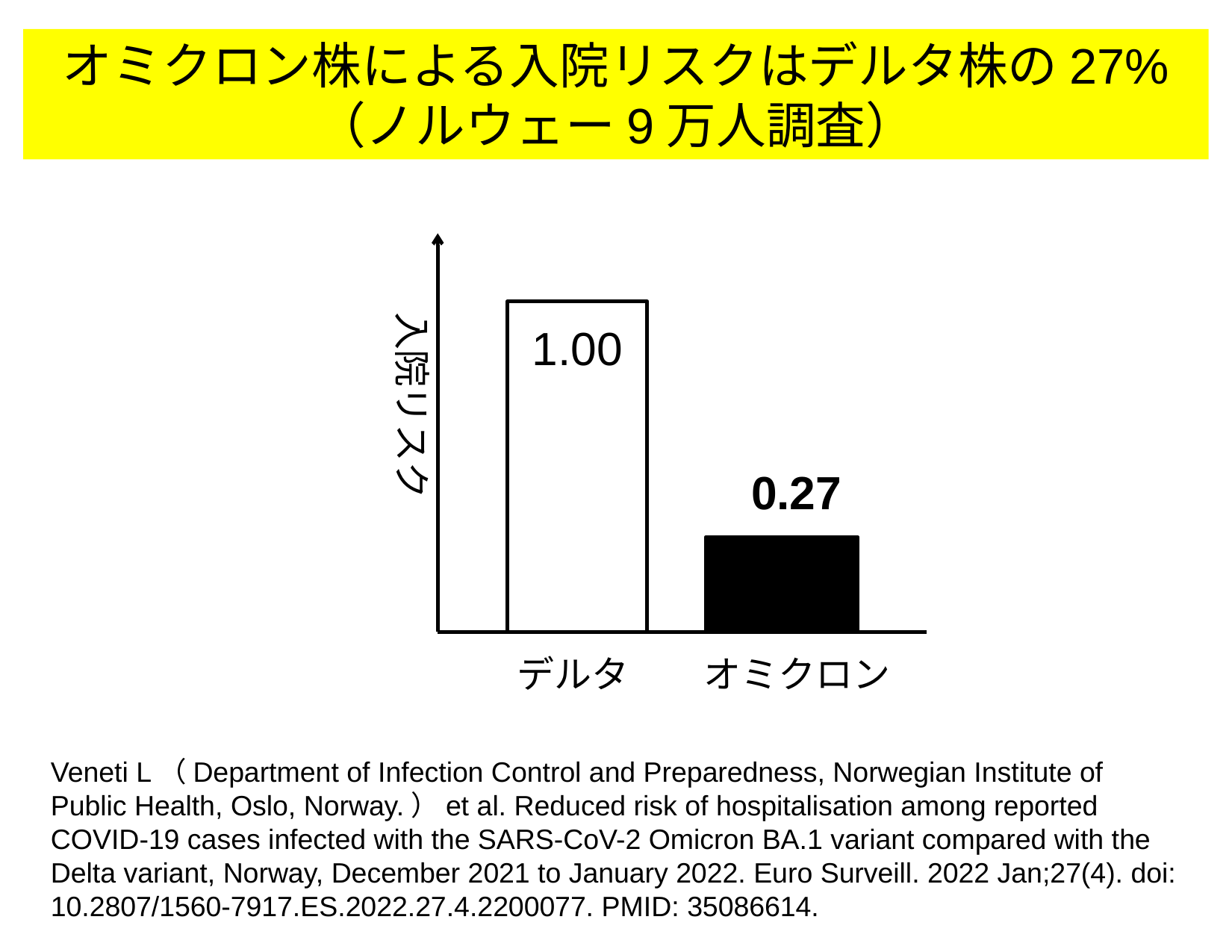

オミクロン株による入院リスクはデルタ株の27%
（ノルウェー9万人調査）
入院リスク

1.00
0.27

デルタ　　オミクロン
Veneti L（Department of Infection Control and Preparedness, Norwegian Institute of Public Health, Oslo, Norway.）et al. Reduced risk of hospitalisation among reported COVID-19 cases infected with the SARS-CoV-2 Omicron BA.1 variant compared with the Delta variant, Norway, December 2021 to January 2022. Euro Surveill. 2022 Jan;27(4). doi: 10.2807/1560-7917.ES.2022.27.4.2200077. PMID: 35086614.